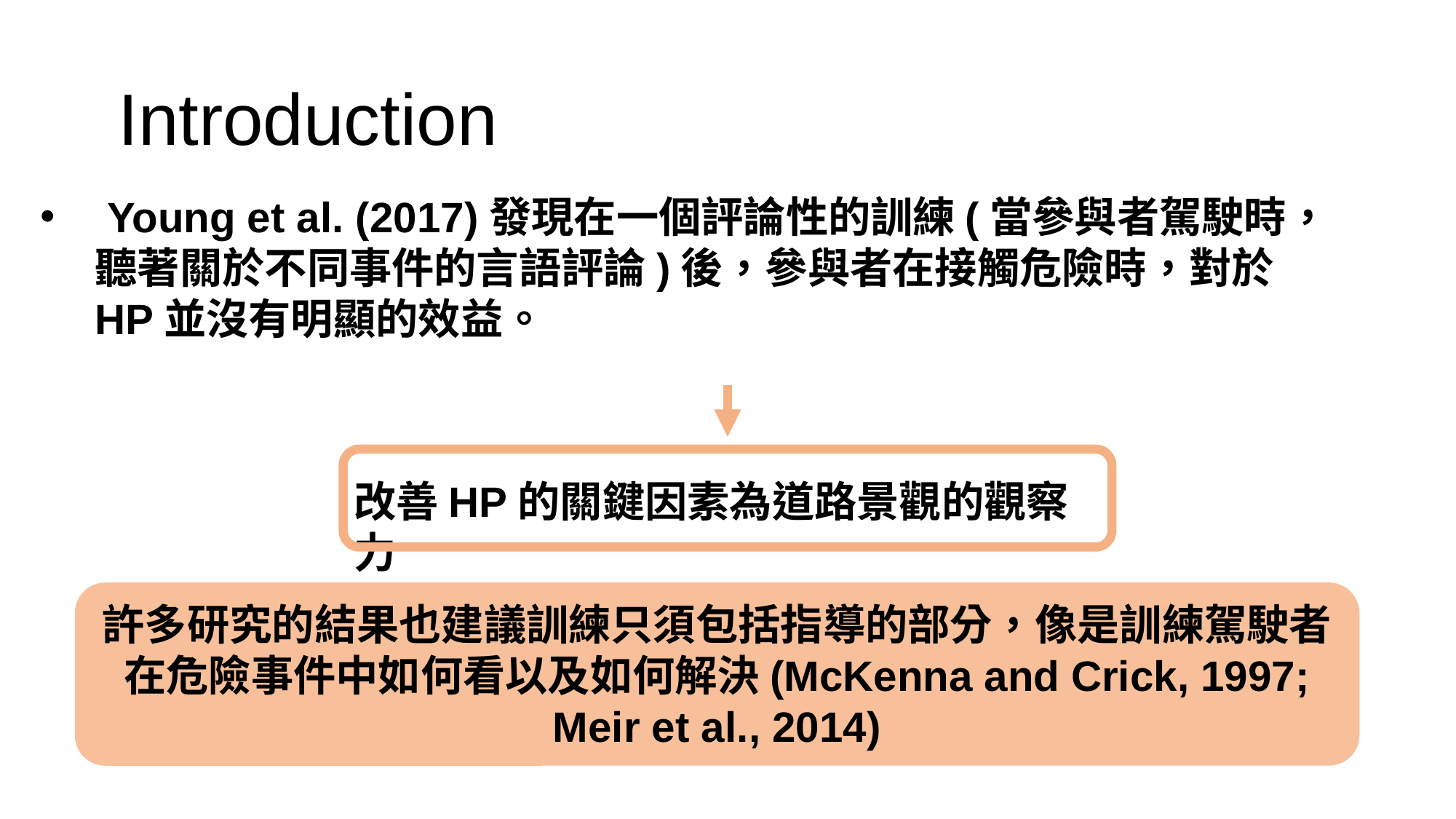

Introduction
 Young et al. (2017)發現在一個評論性的訓練(當參與者駕駛時，聽著關於不同事件的言語評論)後，參與者在接觸危險時，對於HP並沒有明顯的效益。

改善HP的關鍵因素為道路景觀的觀察力
許多研究的結果也建議訓練只須包括指導的部分，像是訓練駕駛者在危險事件中如何看以及如何解決(McKenna and Crick, 1997; Meir et al., 2014)